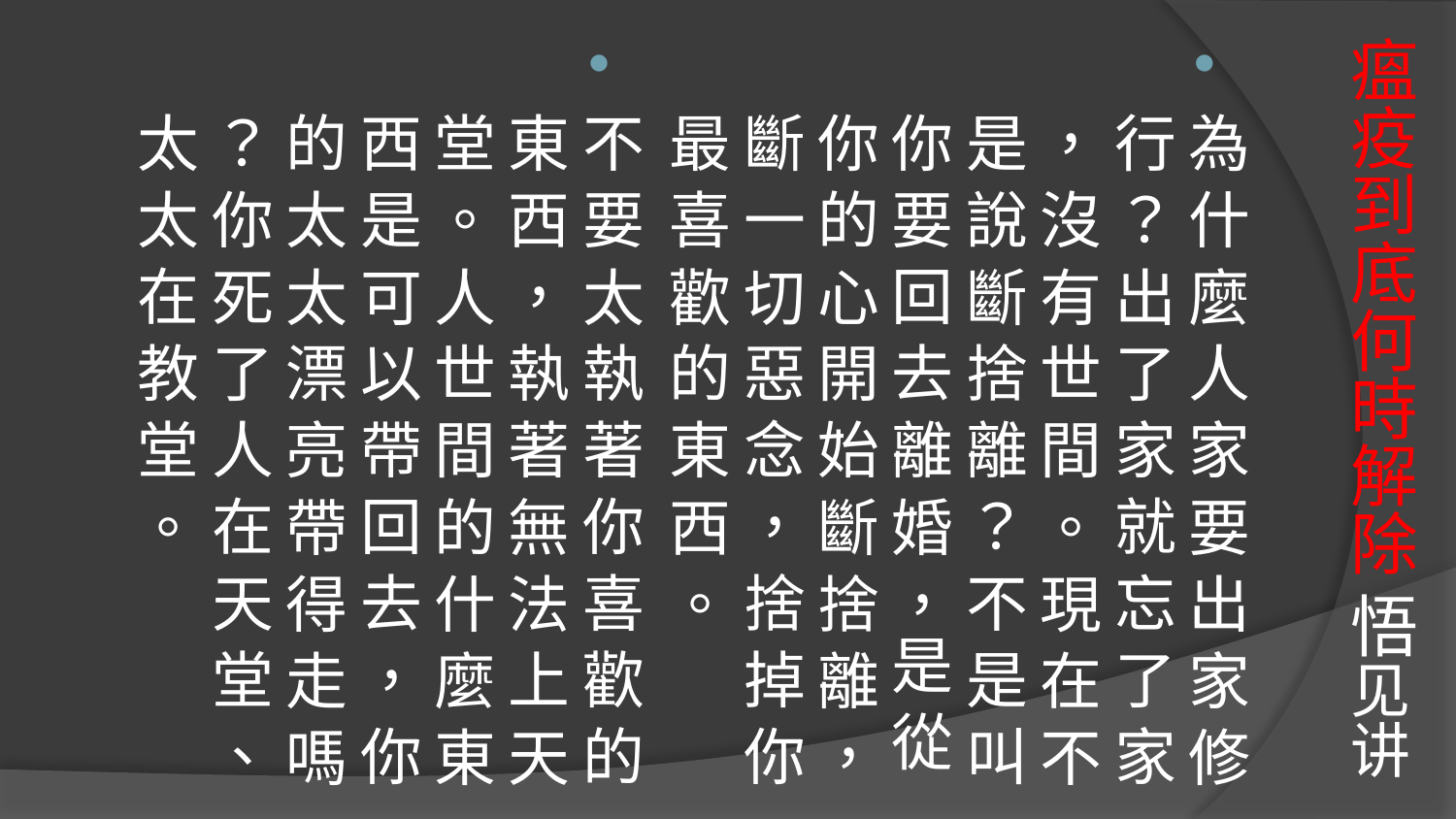

# 瘟疫到底何時解除 悟见讲
為 什 麼 人 家 要 出 家 修 行 ？ 出 了 家 就 忘 了 家 ， 沒 有 世 間 。 現 在 不 是 說 斷 捨 離 ？ 不 是 叫 你 要 回 去 離 婚 ，是 從 你 的 心 開 始 斷 捨 離 ， 斷 一 切 惡 念 ， 捨 掉 你 最 喜 歡 的 東 西 。
不 要 太 執 著 你 喜 歡 的 東 西 ， 執 著 無 法 上 天 堂 。 人 世 間 的 什 麼 東 西 是 可 以 帶 回 去 ， 你 的 太 太 漂 亮 帶 得 走 嗎 ？ 你 死 了 人 在 天 堂 、 太 太 在 教 堂 。